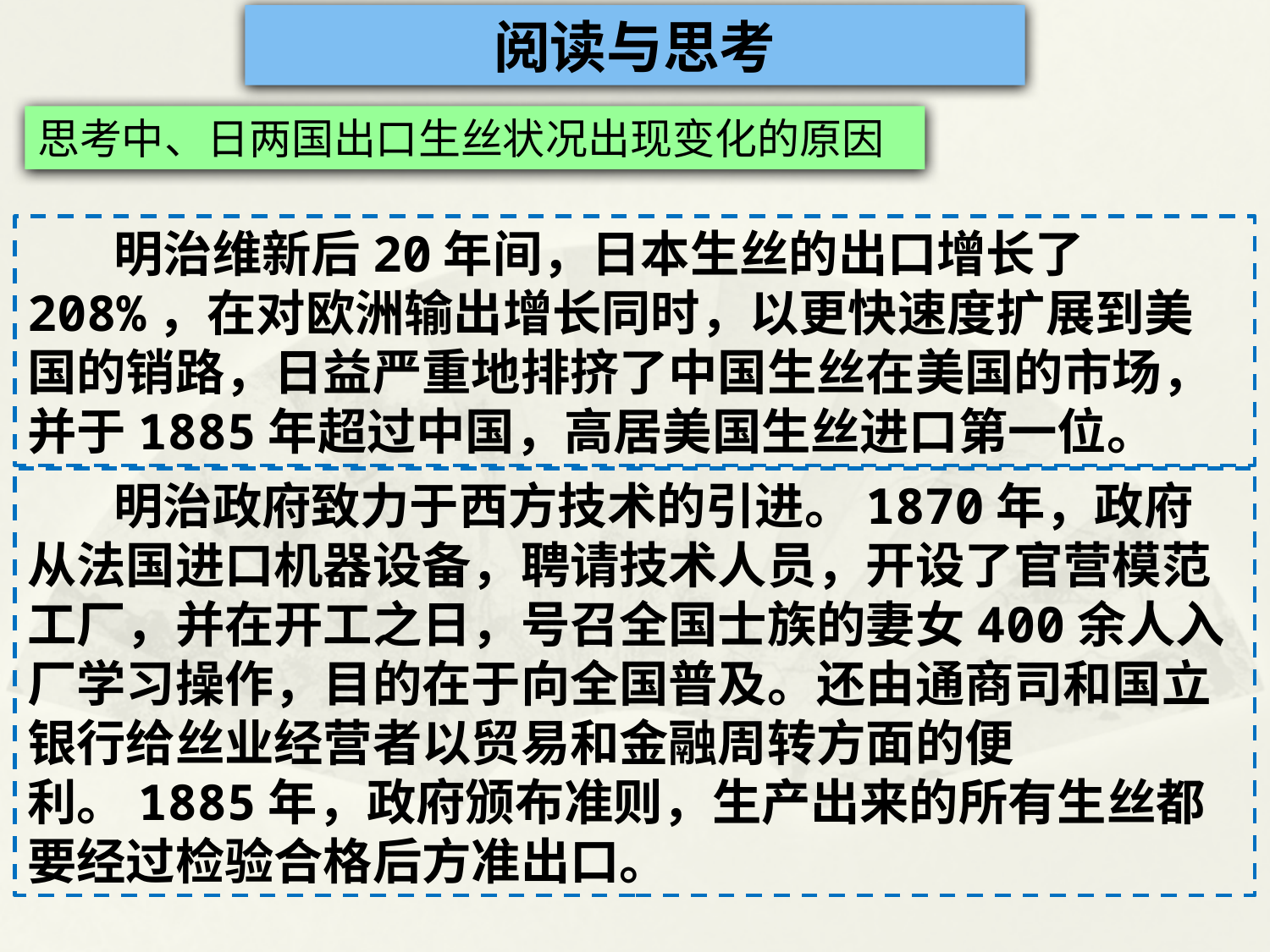

阅读与思考
思考中、日两国出口生丝状况出现变化的原因
 明治维新后20年间，日本生丝的出口增长了208%，在对欧洲输出增长同时，以更快速度扩展到美国的销路，日益严重地排挤了中国生丝在美国的市场，并于1885年超过中国，高居美国生丝进口第一位。
 明治政府致力于西方技术的引进。1870年，政府从法国进口机器设备，聘请技术人员，开设了官营模范工厂，并在开工之日，号召全国士族的妻女400余人入厂学习操作，目的在于向全国普及。还由通商司和国立银行给丝业经营者以贸易和金融周转方面的便利。1885年，政府颁布准则，生产出来的所有生丝都要经过检验合格后方准出口。